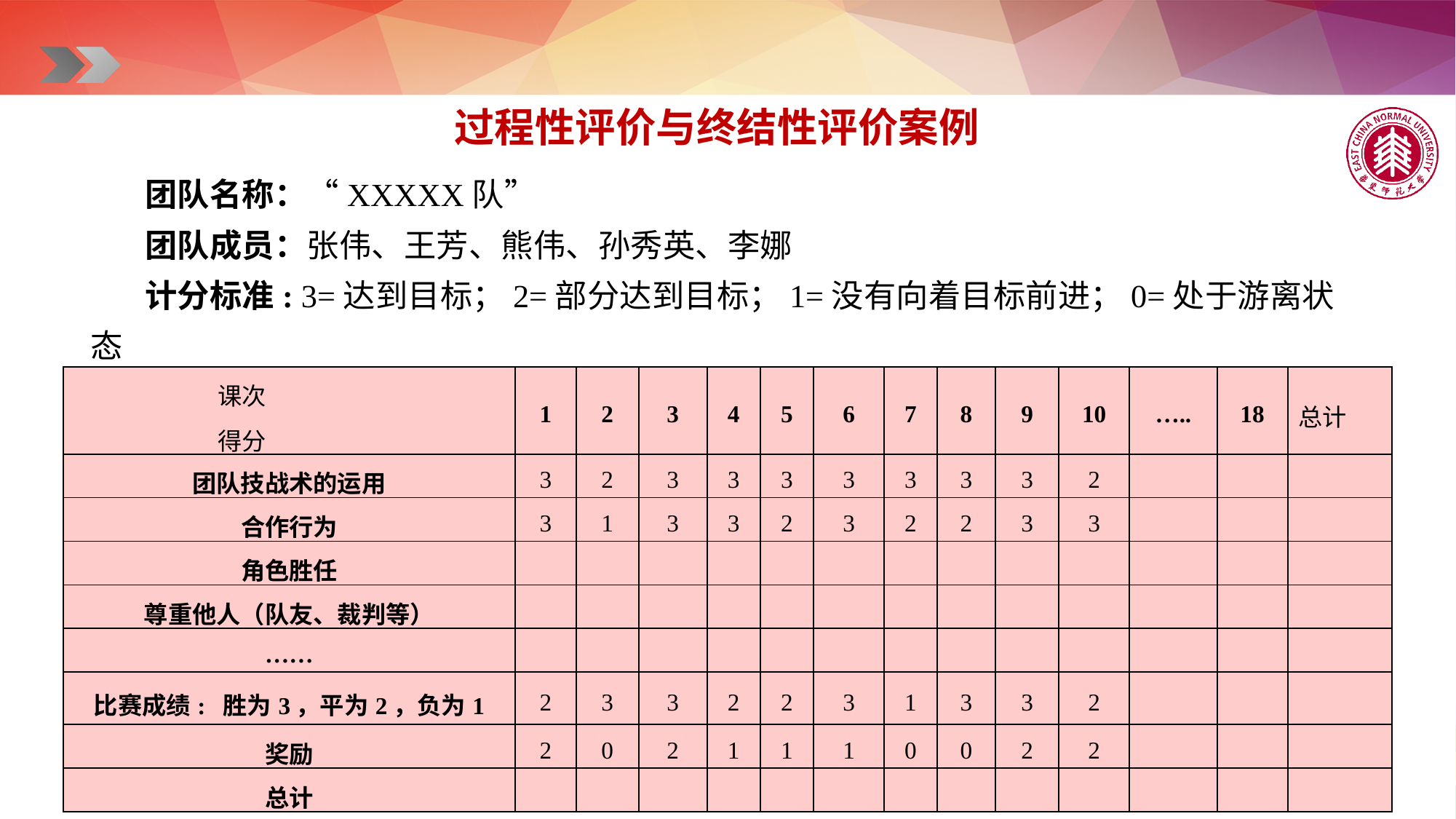

过程性评价与终结性评价案例
团队名称：“XXXXX队”
团队成员：张伟、王芳、熊伟、孙秀英、李娜
计分标准: 3=达到目标；2=部分达到目标；1=没有向着目标前进；0=处于游离状态
| 课次 得分 | 1 | 2 | 3 | 4 | 5 | 6 | 7 | 8 | 9 | 10 | ….. | 18 | 总计 |
| --- | --- | --- | --- | --- | --- | --- | --- | --- | --- | --- | --- | --- | --- |
| 团队技战术的运用 | 3 | 2 | 3 | 3 | 3 | 3 | 3 | 3 | 3 | 2 |  |  |  |
| 合作行为 | 3 | 1 | 3 | 3 | 2 | 3 | 2 | 2 | 3 | 3 |  |  |  |
| 角色胜任 |  |  |  |  |  |  |  |  |  |  |  |  |  |
| 尊重他人（队友、裁判等） |  |  |  |  |  |  |  |  |  |  |  |  |  |
| …… |  |  |  |  |  |  |  |  |  |  |  |  |  |
| 比赛成绩: 胜为3，平为2，负为1 | 2 | 3 | 3 | 2 | 2 | 3 | 1 | 3 | 3 | 2 |  |  |  |
| 奖励 | 2 | 0 | 2 | 1 | 1 | 1 | 0 | 0 | 2 | 2 |  |  |  |
| 总计 |  |  |  |  |  |  |  |  |  |  |  |  |  |